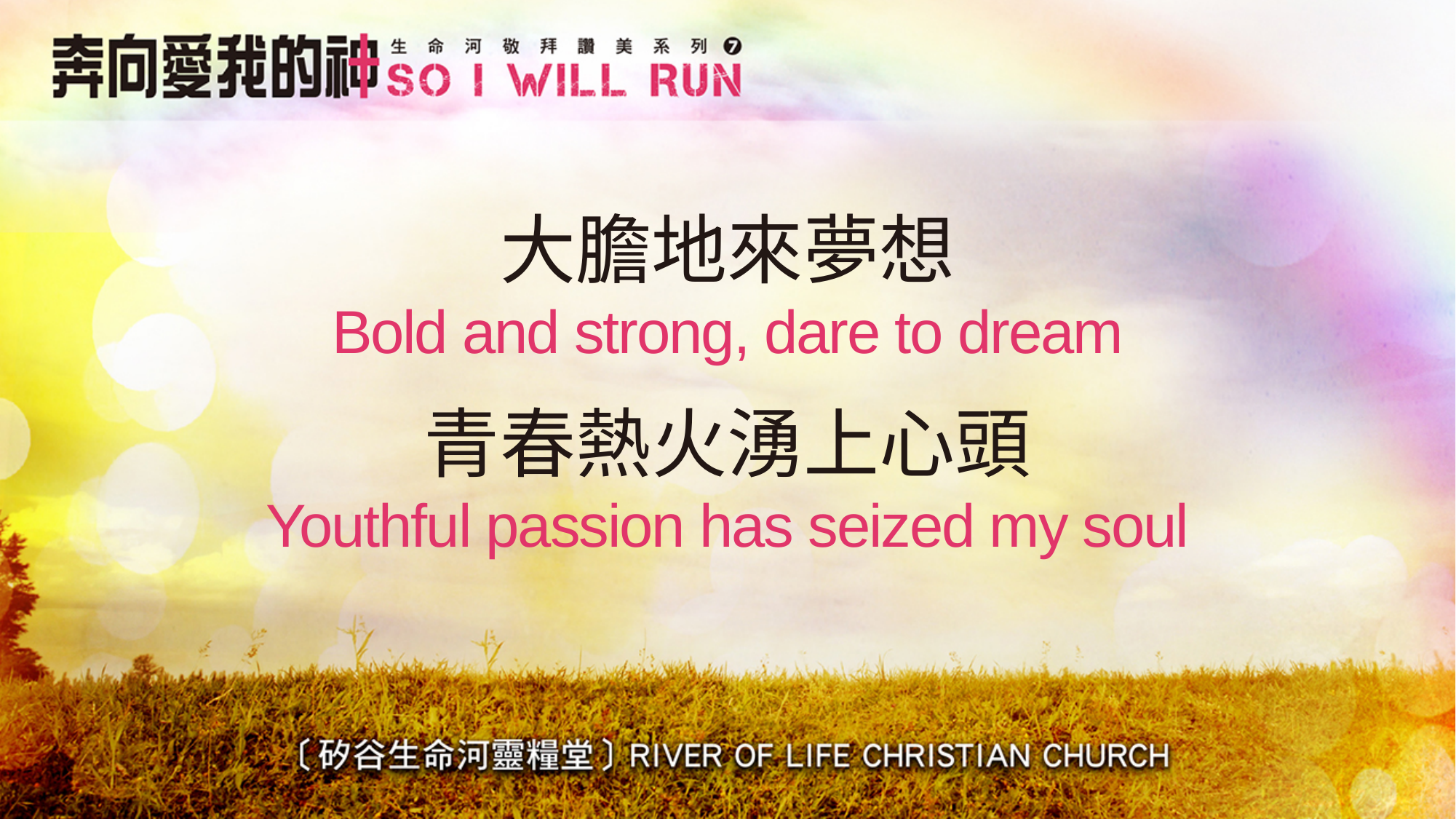

# 大膽地來夢想 Bold and strong, dare to dream
青春熱火湧上心頭
Youthful passion has seized my soul